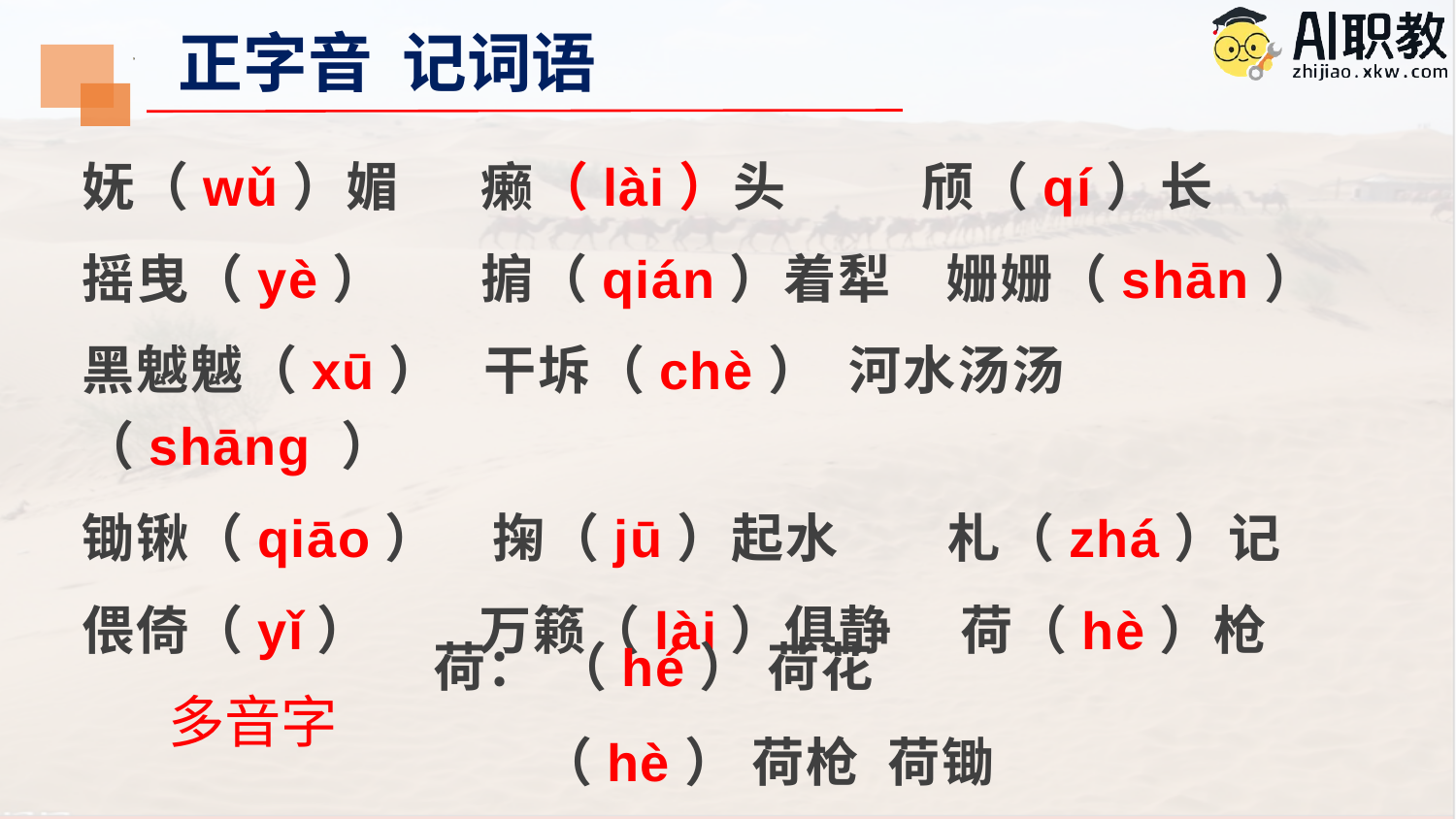

正字音  记词语

妩（wǔ）媚      癞（lài）头          颀（qí）长
摇曳（yè）       掮（qián）着犁    姗姗（shān）
黑魆魆（xū）   干坼（chè）  河水汤汤（shāng ）
锄锹（qiāo）    掬（jū）起水        札（zhá）记
偎倚（yǐ）        万籁（lài）俱静     荷（hè）枪
荷： （hé） 荷花
       （hè） 荷枪  荷锄
多音字